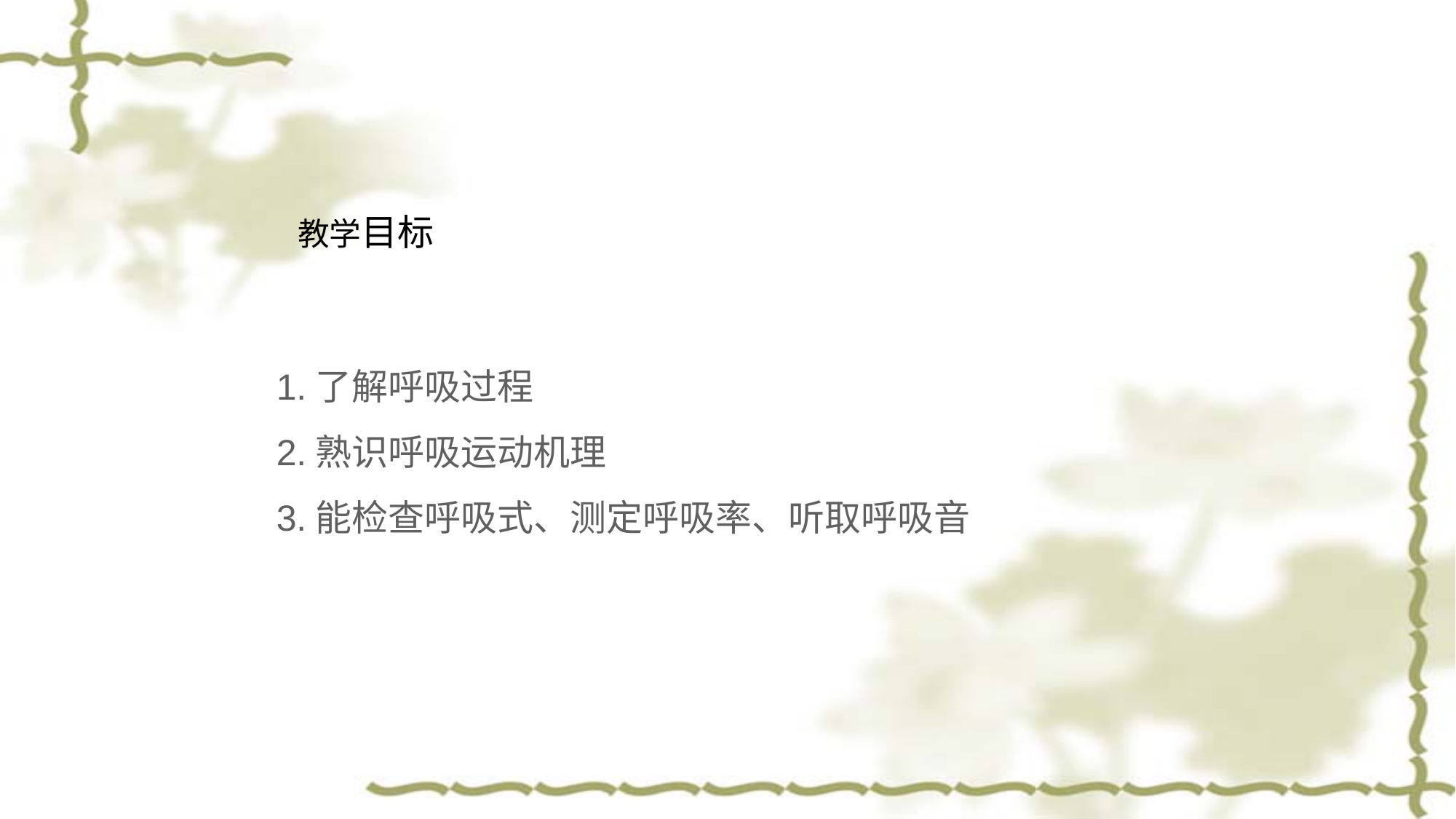

教学目标
1.了解呼吸过程
2.熟识呼吸运动机理
3.能检查呼吸式、测定呼吸率、听取呼吸音